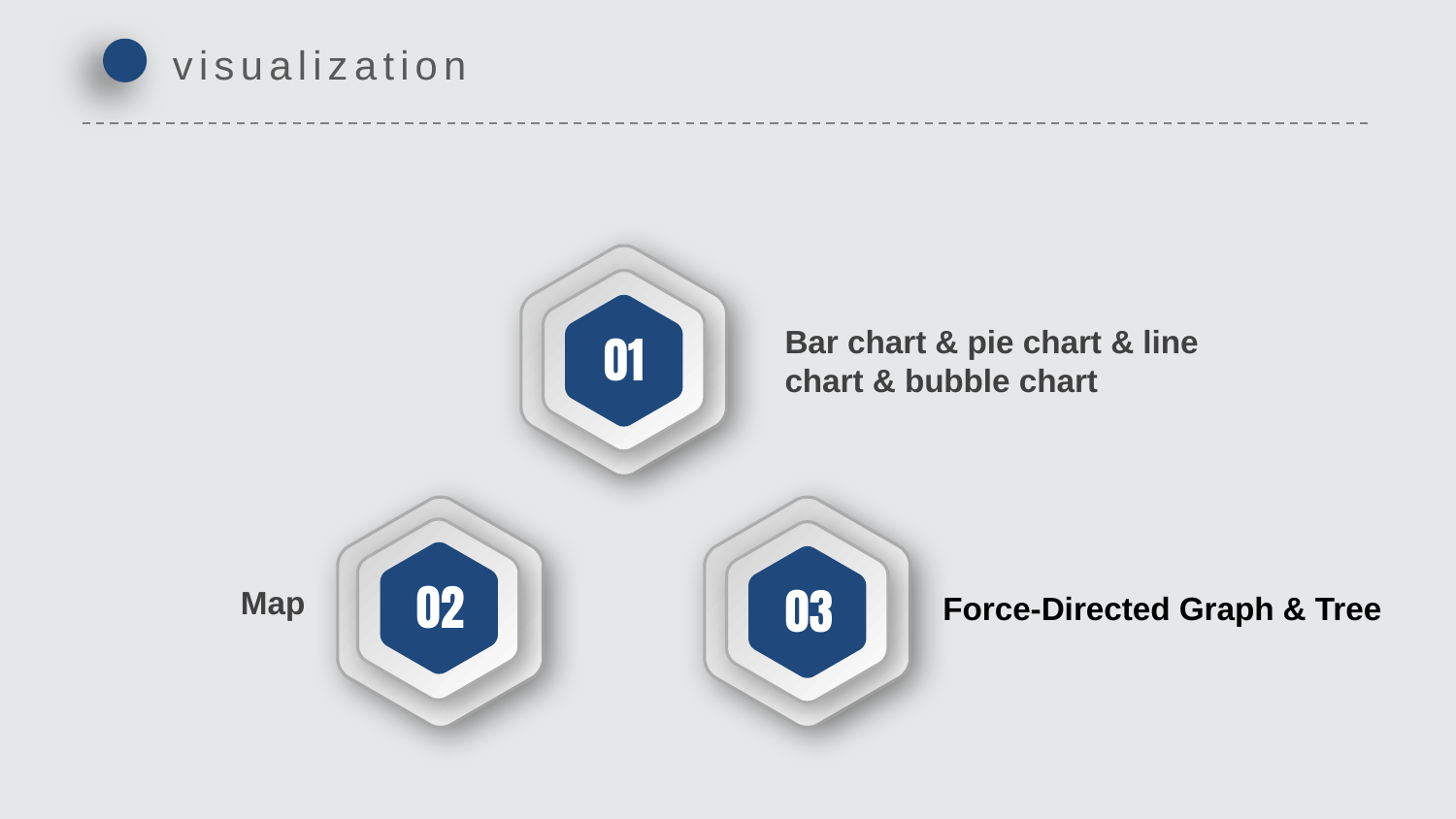

visualization

01
Bar chart & pie chart & line chart & bubble chart

02

03
Map
Force-Directed Graph & Tree
延时符